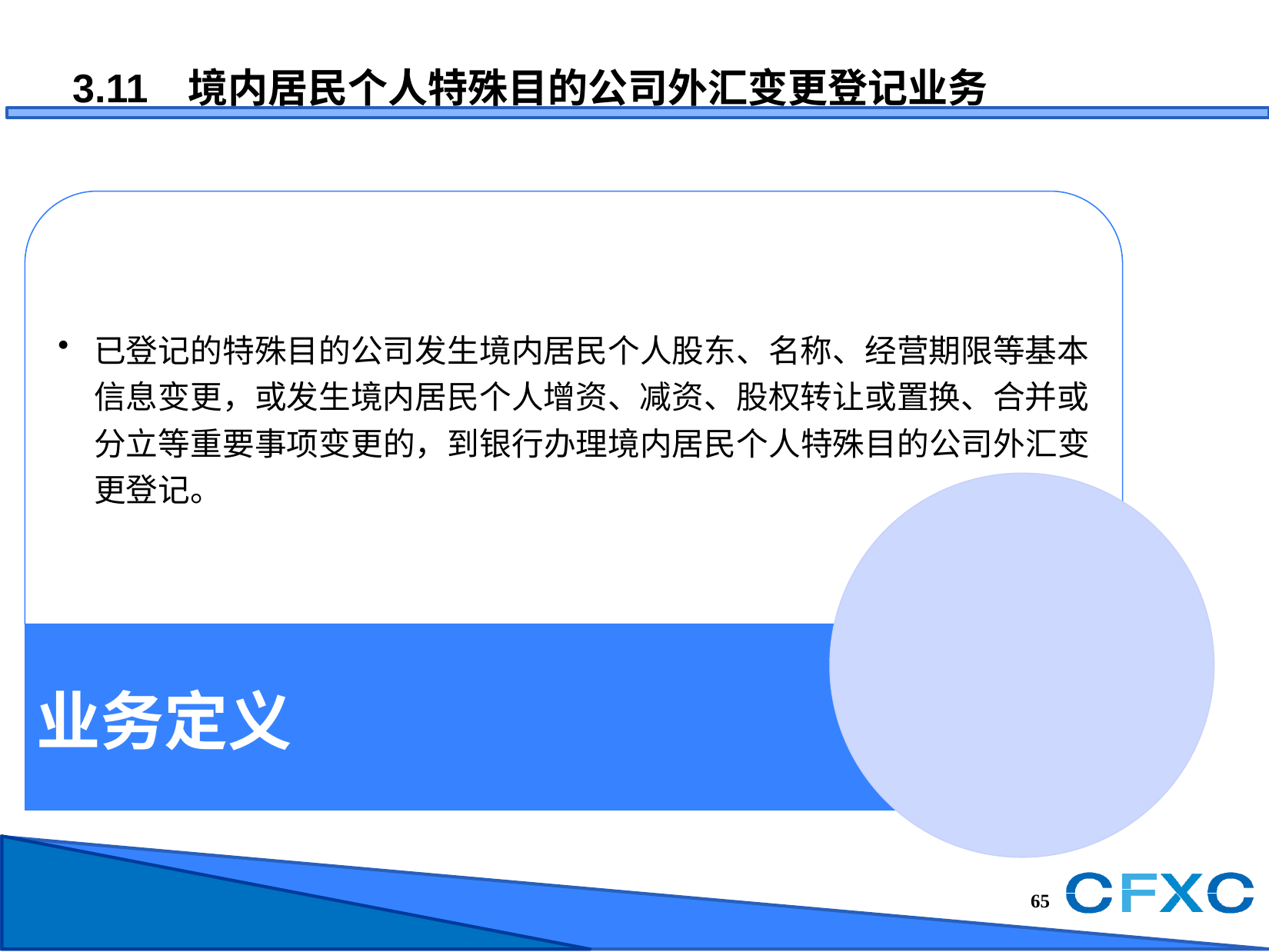

3.11	境内居民个人特殊目的公司外汇变更登记业务
业务定义
已登记的特殊目的公司发生境内居民个人股东、名称、经营期限等基本信息变更，或发生境内居民个人增资、减资、股权转让或置换、合并或分立等重要事项变更的，到银行办理境内居民个人特殊目的公司外汇变更登记。
65